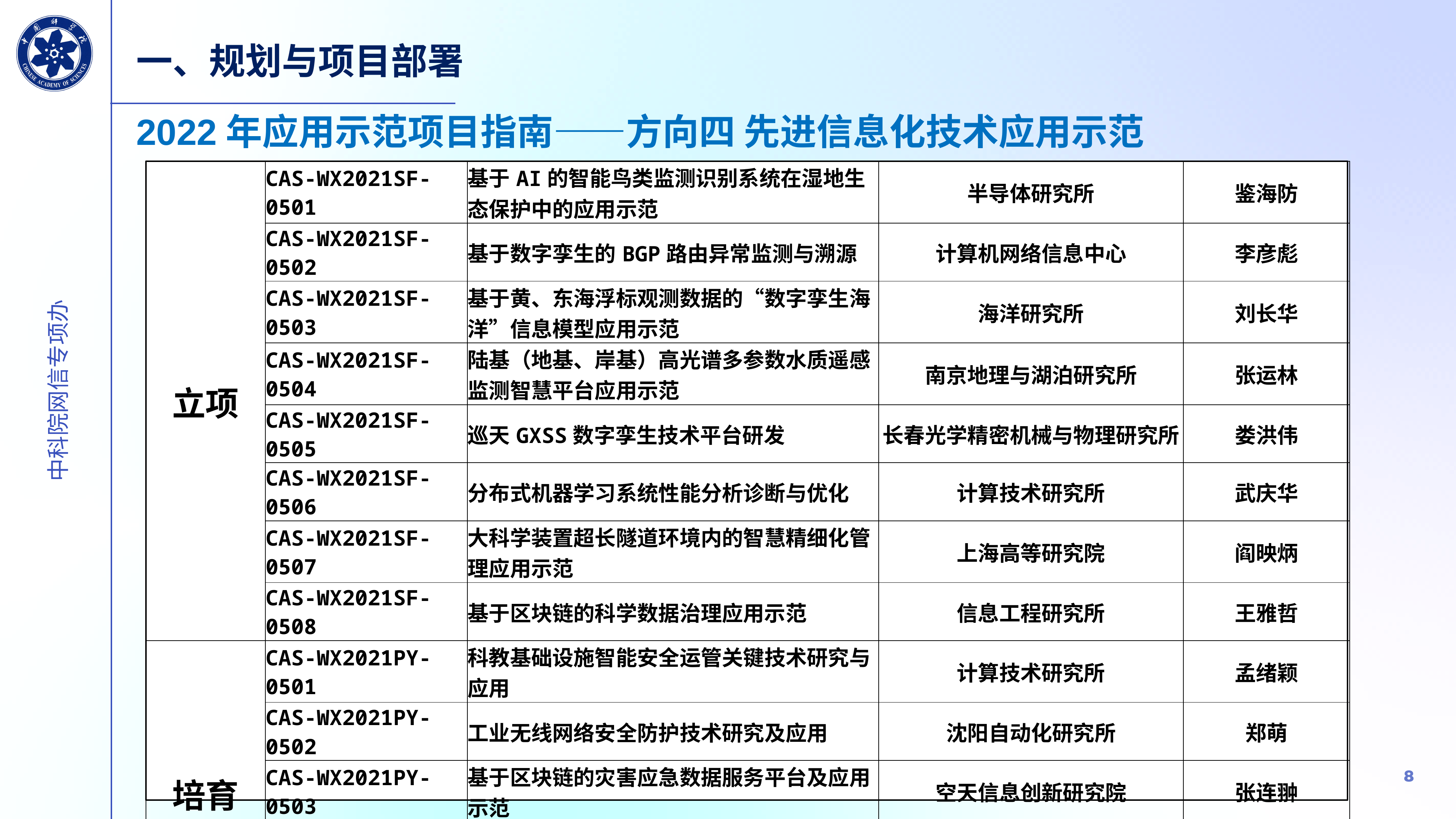

一、规划与项目部署
# 2022年应用示范项目指南——方向四 先进信息化技术应用示范

| 立项 | CAS-WX2021SF-0501 | 基于AI的智能鸟类监测识别系统在湿地生态保护中的应用示范 | 半导体研究所 | 鉴海防 |
| --- | --- | --- | --- | --- |
|  | CAS-WX2021SF-0502 | 基于数字孪生的BGP路由异常监测与溯源 | 计算机网络信息中心 | 李彦彪 |
|  | CAS-WX2021SF-0503 | 基于黄、东海浮标观测数据的“数字孪生海洋”信息模型应用示范 | 海洋研究所 | 刘长华 |
|  | CAS-WX2021SF-0504 | 陆基（地基、岸基）高光谱多参数水质遥感监测智慧平台应用示范 | 南京地理与湖泊研究所 | 张运林 |
|  | CAS-WX2021SF-0505 | 巡天GXSS数字孪生技术平台研发 | 长春光学精密机械与物理研究所 | 娄洪伟 |
|  | CAS-WX2021SF-0506 | 分布式机器学习系统性能分析诊断与优化 | 计算技术研究所 | 武庆华 |
|  | CAS-WX2021SF-0507 | 大科学装置超长隧道环境内的智慧精细化管理应用示范 | 上海高等研究院 | 阎映炳 |
|  | CAS-WX2021SF-0508 | 基于区块链的科学数据治理应用示范 | 信息工程研究所 | 王雅哲 |
| 培育 | CAS-WX2021PY-0501 | 科教基础设施智能安全运管关键技术研究与应用 | 计算技术研究所 | 孟绪颖 |
|  | CAS-WX2021PY-0502 | 工业无线网络安全防护技术研究及应用 | 沈阳自动化研究所 | 郑萌 |
|  | CAS-WX2021PY-0503 | 基于区块链的灾害应急数据服务平台及应用示范 | 空天信息创新研究院 | 张连翀 |
|  | CAS-WX2021PY-0504 | 多链融合的非CO2温室气体核算区块链体系架构与交易并发处理研究 | 中国科学院大学 | 韩颖慧 |
|  | CAS-WX2021PY-0505 | 基于5G和全息技术的互动科学演讲应用示范 | 计算机网络信息中心 | 王英 |